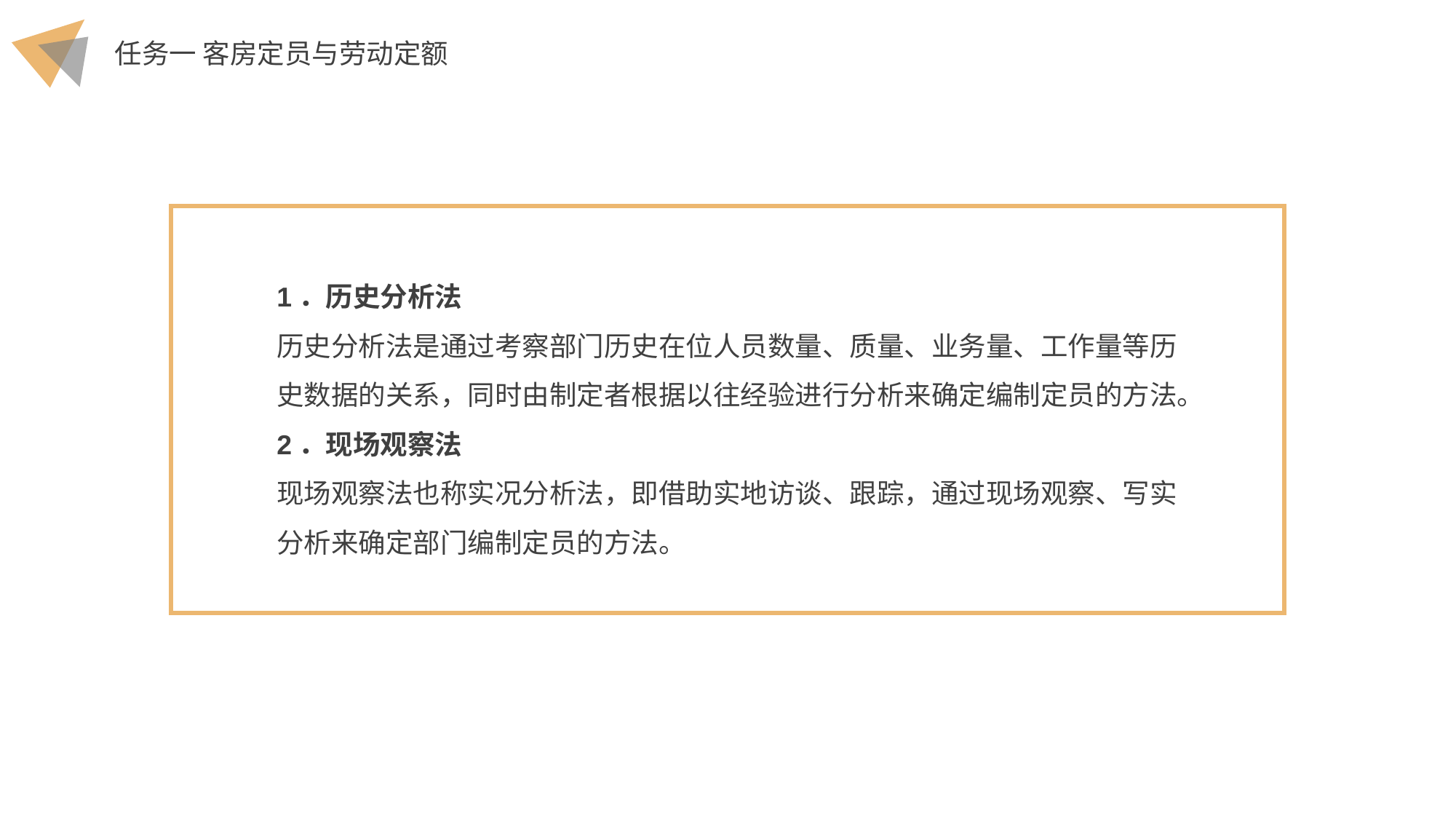

1．历史分析法
历史分析法是通过考察部门历史在位人员数量、质量、业务量、工作量等历史数据的关系，同时由制定者根据以往经验进行分析来确定编制定员的方法。
2．现场观察法
现场观察法也称实况分析法，即借助实地访谈、跟踪，通过现场观察、写实分析来确定部门编制定员的方法。